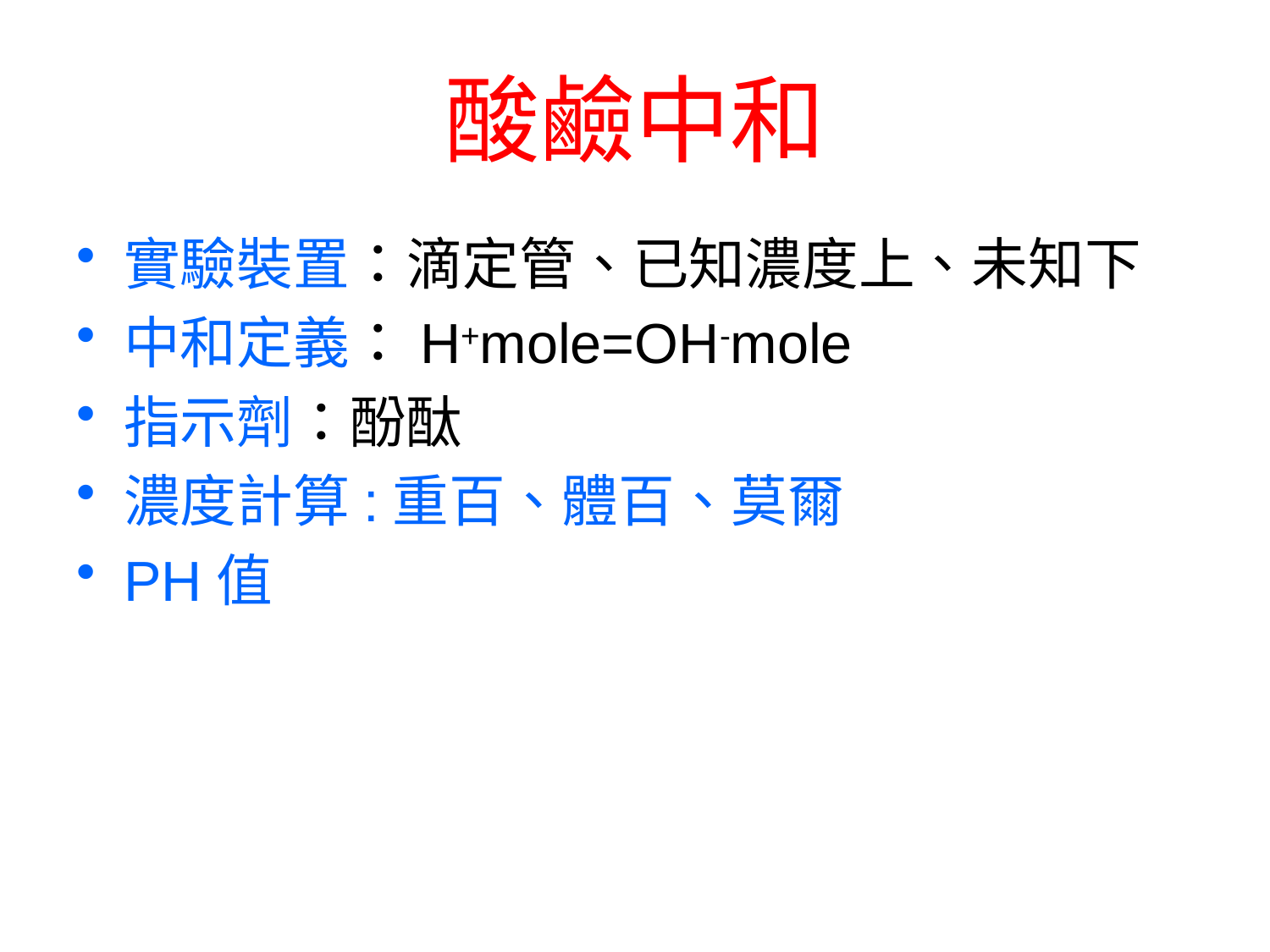

# 酸鹼中和
實驗裝置：滴定管、已知濃度上、未知下
中和定義：H+mole=OH-mole
指示劑：酚酞
濃度計算:重百、體百、莫爾
PH值